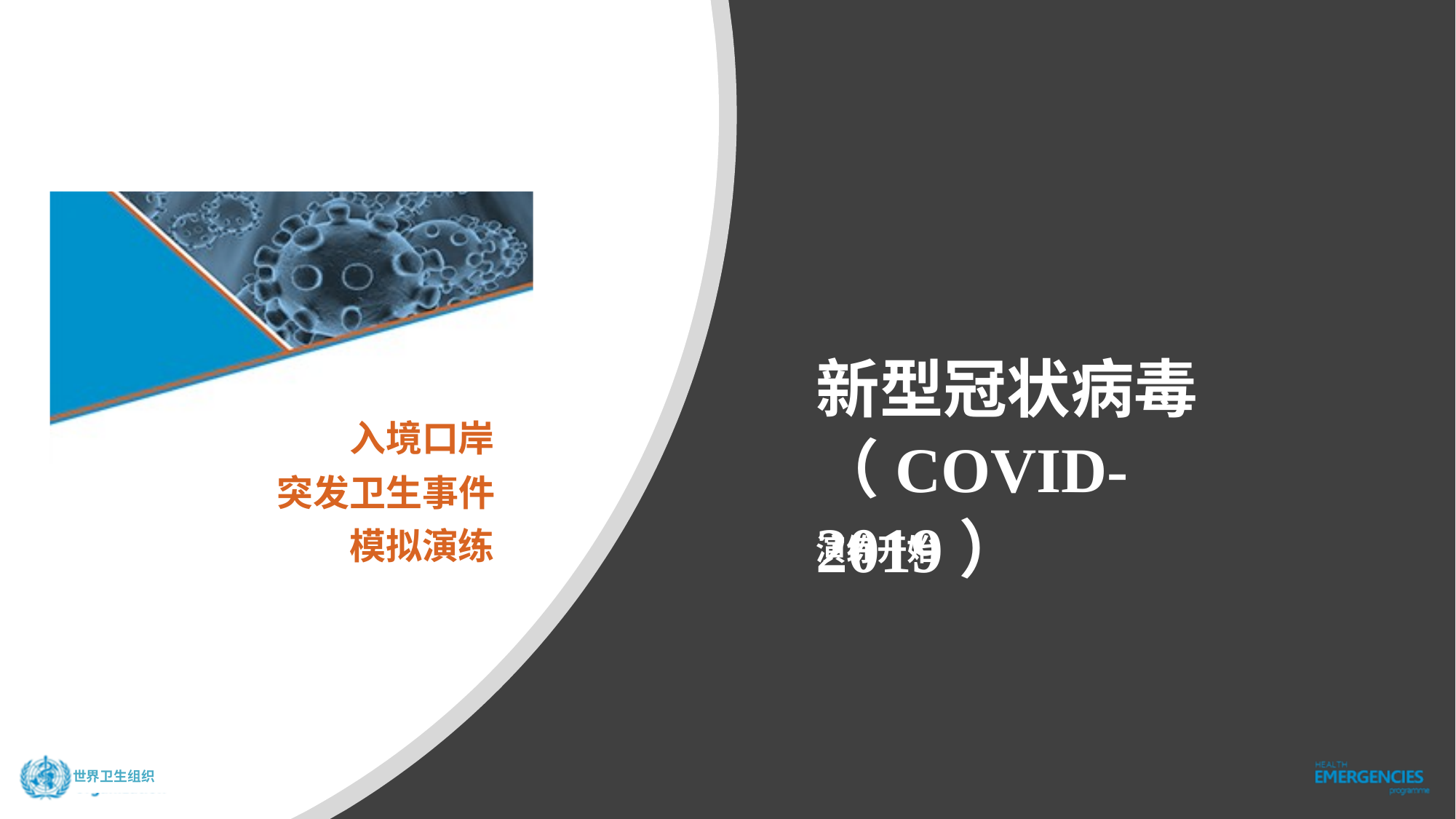

新型冠状病毒
（COVID-2019）
入境口岸
突发卫生事件
模拟演练
演练开始

世界卫生组织